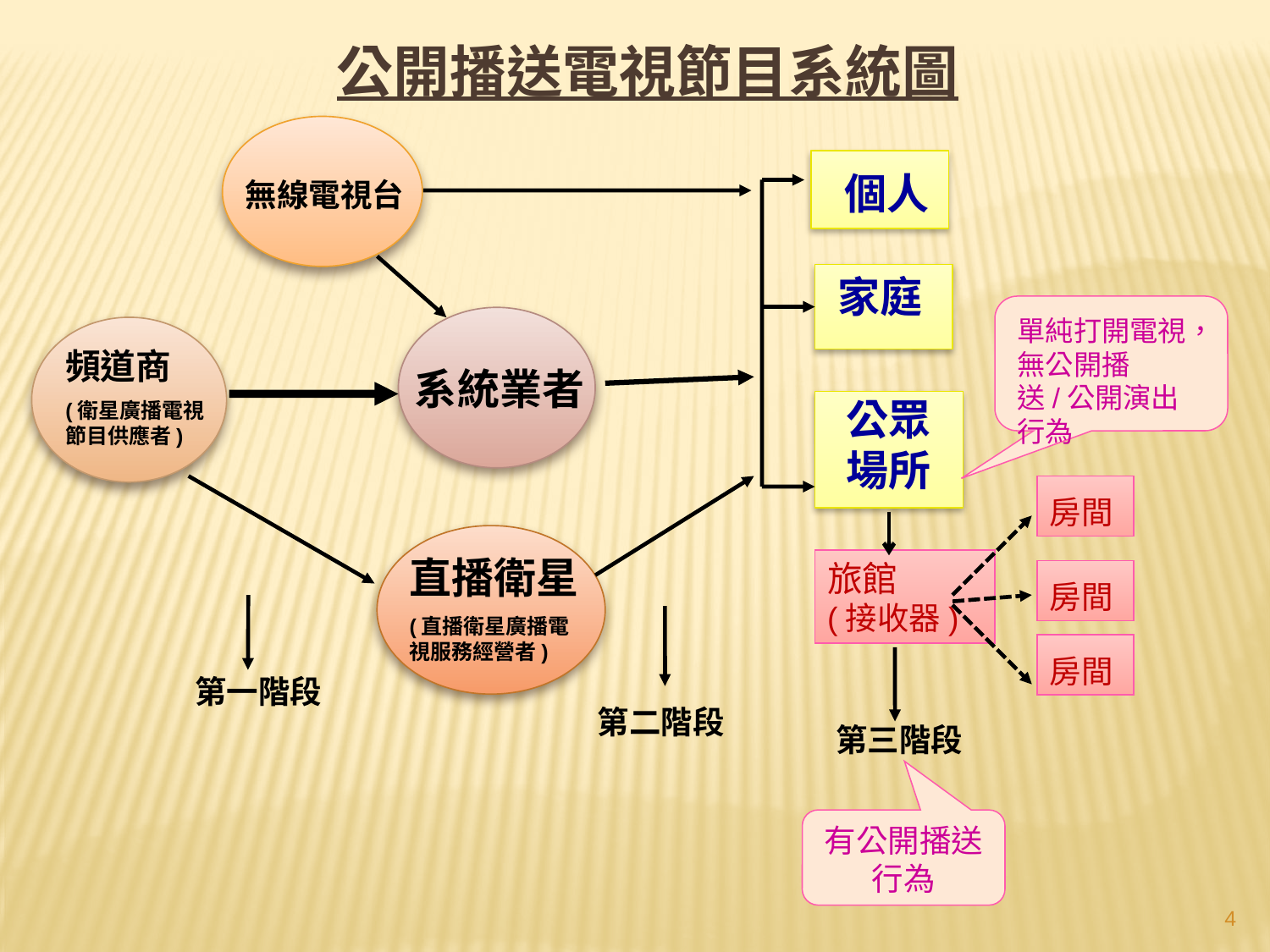

公開播送電視節目系統圖

個人
無線電視台

家庭

單純打開電視，無公開播送/公開演出行為

頻道商
(衛星廣播電視節目供應者)
系統業者

公眾場所

房間

直播衛星
(直播衛星廣播電視服務經營者)

旅館
(接收器)

房間

房間

第一階段
第二階段
第三階段
有公開播送行為
4